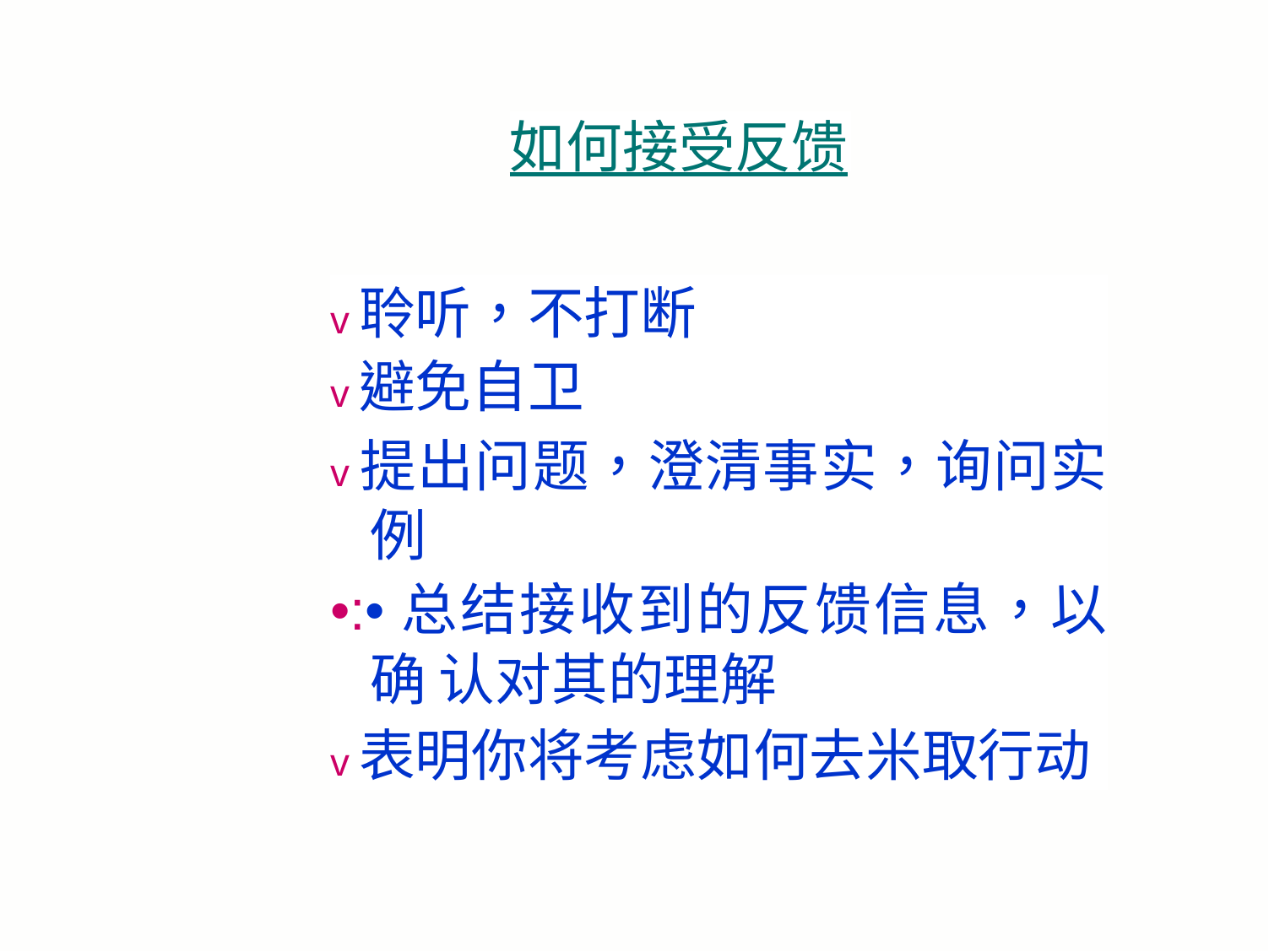

如何接受反馈
v聆听，不打断
v避免自卫
v提出问题，澄清事实，询问实 例
•:•总结接收到的反馈信息，以确 认对其的理解
v表明你将考虑如何去米取行动